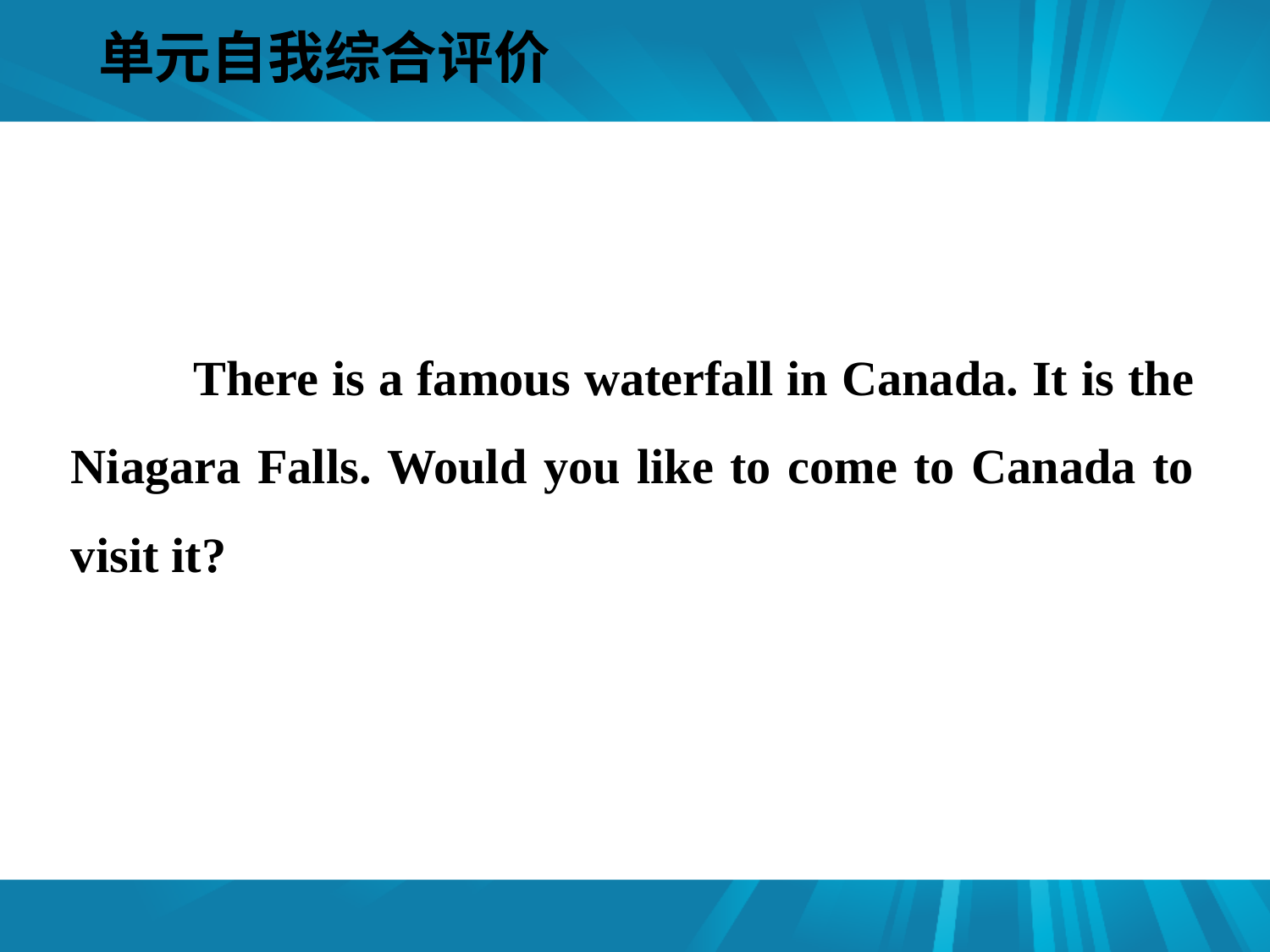

单元自我综合评价
#
         There is a famous waterfall in Canada. It is the Niagara Falls. Would you like to come to Canada to visit it?